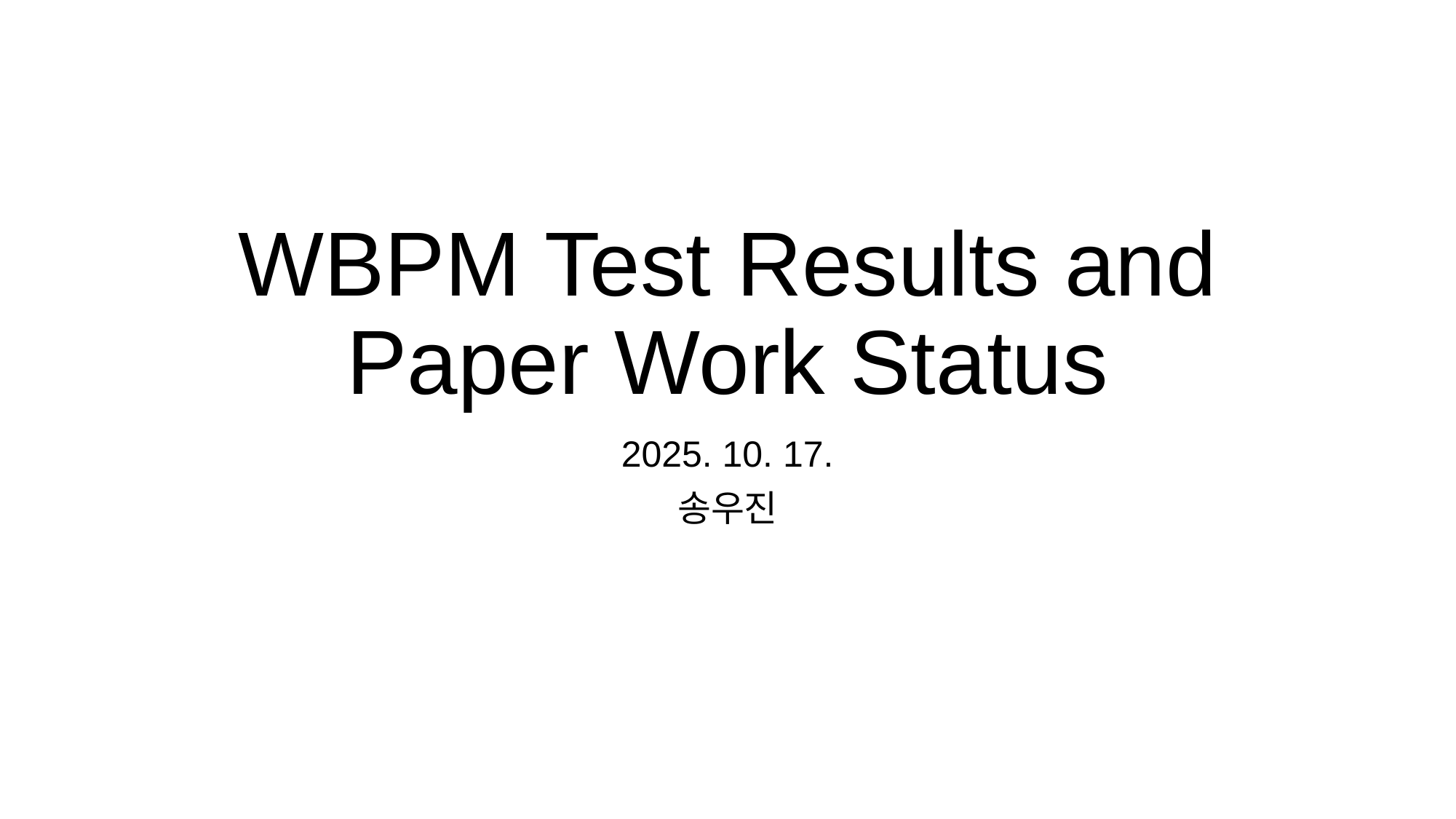

# WBPM Test Results and Paper Work Status
2025. 10. 17.
송우진